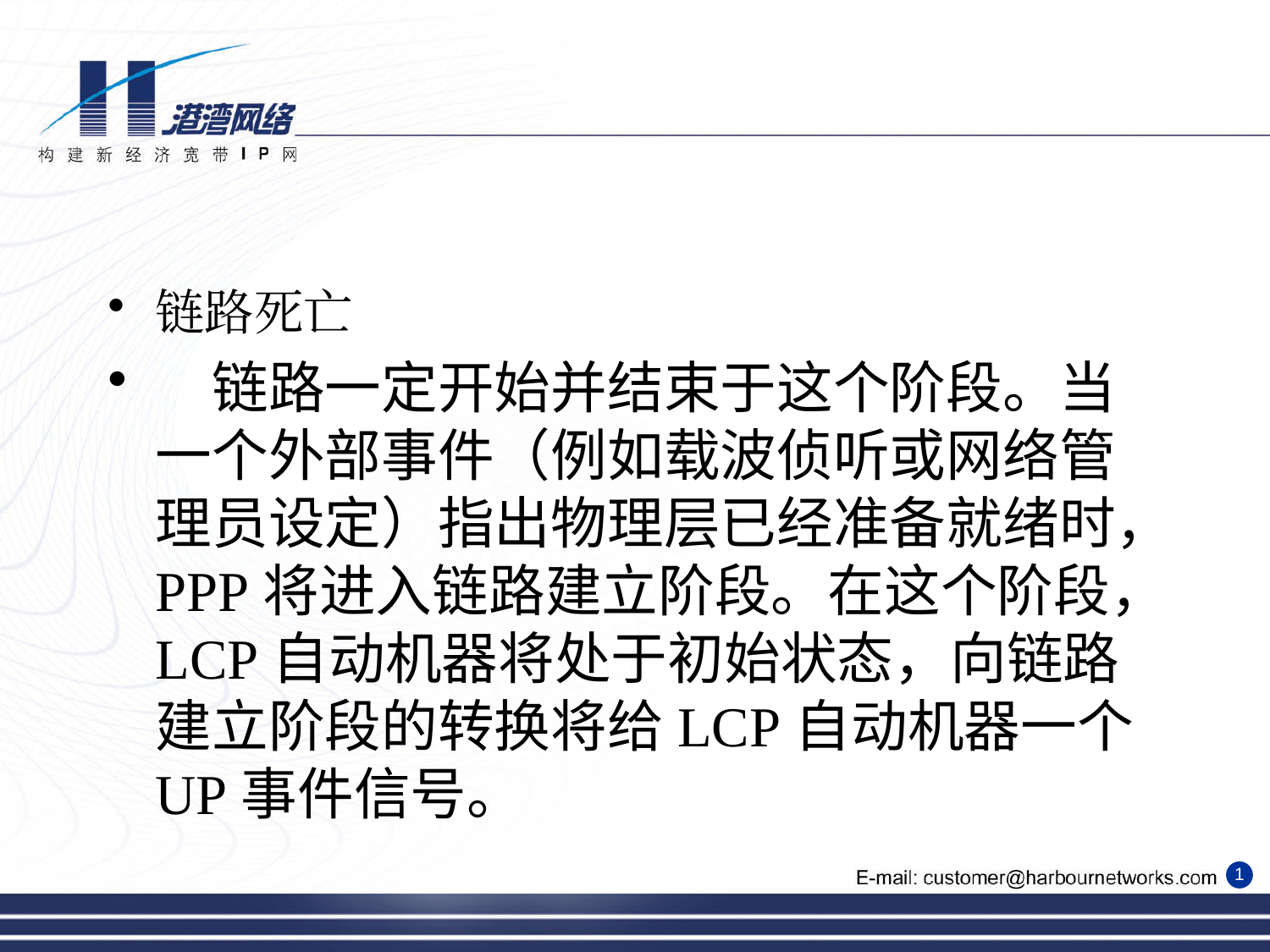

链路死亡
　链路一定开始并结束于这个阶段。当一个外部事件（例如载波侦听或网络管理员设定）指出物理层已经准备就绪时，PPP将进入链路建立阶段。在这个阶段，LCP自动机器将处于初始状态，向链路建立阶段的转换将给LCP自动机器一个UP事件信号。